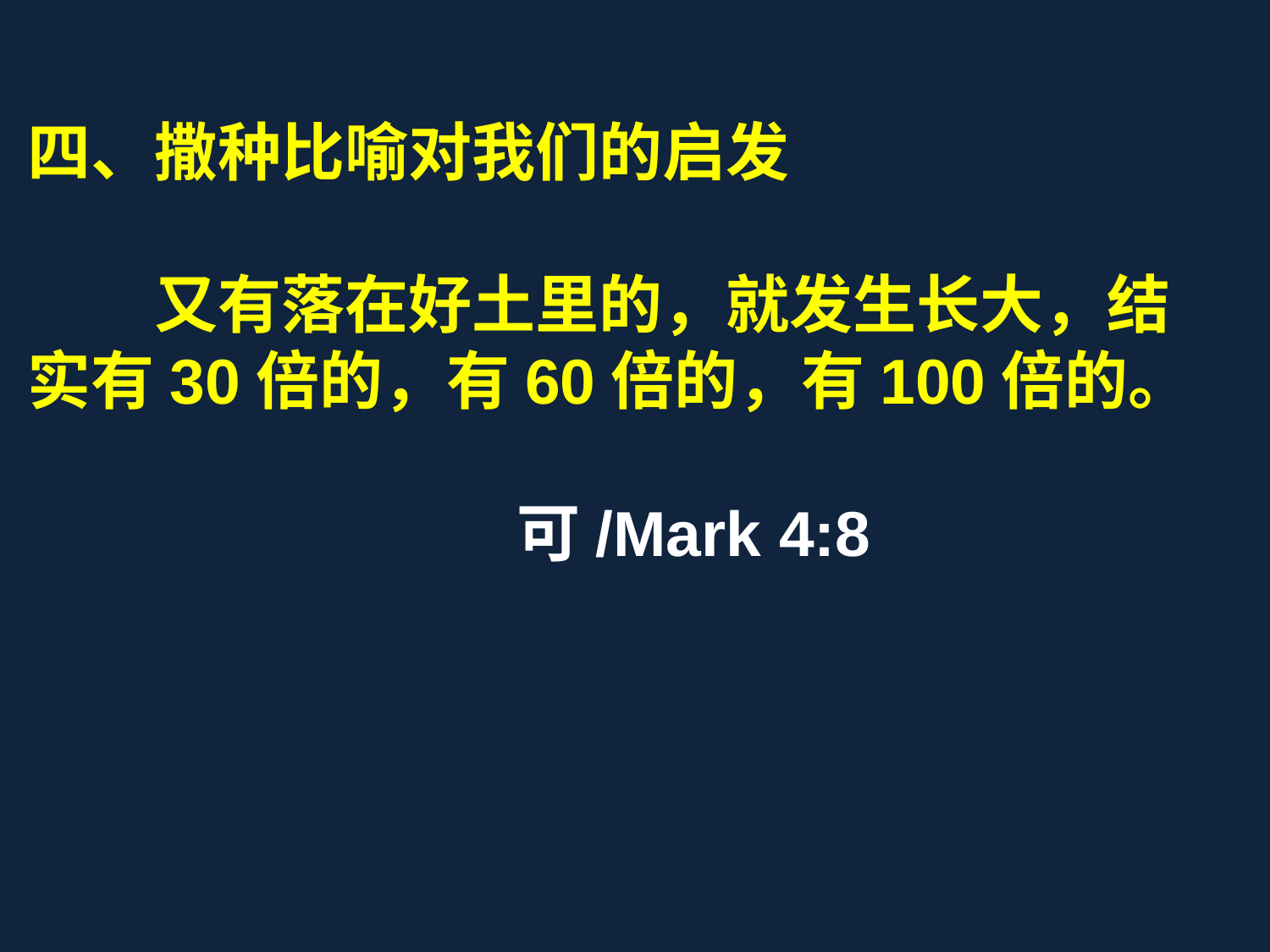

四、撒种比喻对我们的启发
	又有落在好土里的，就发生长大，结实有30倍的，有60倍的，有100倍的。
                                  可/Mark 4:8